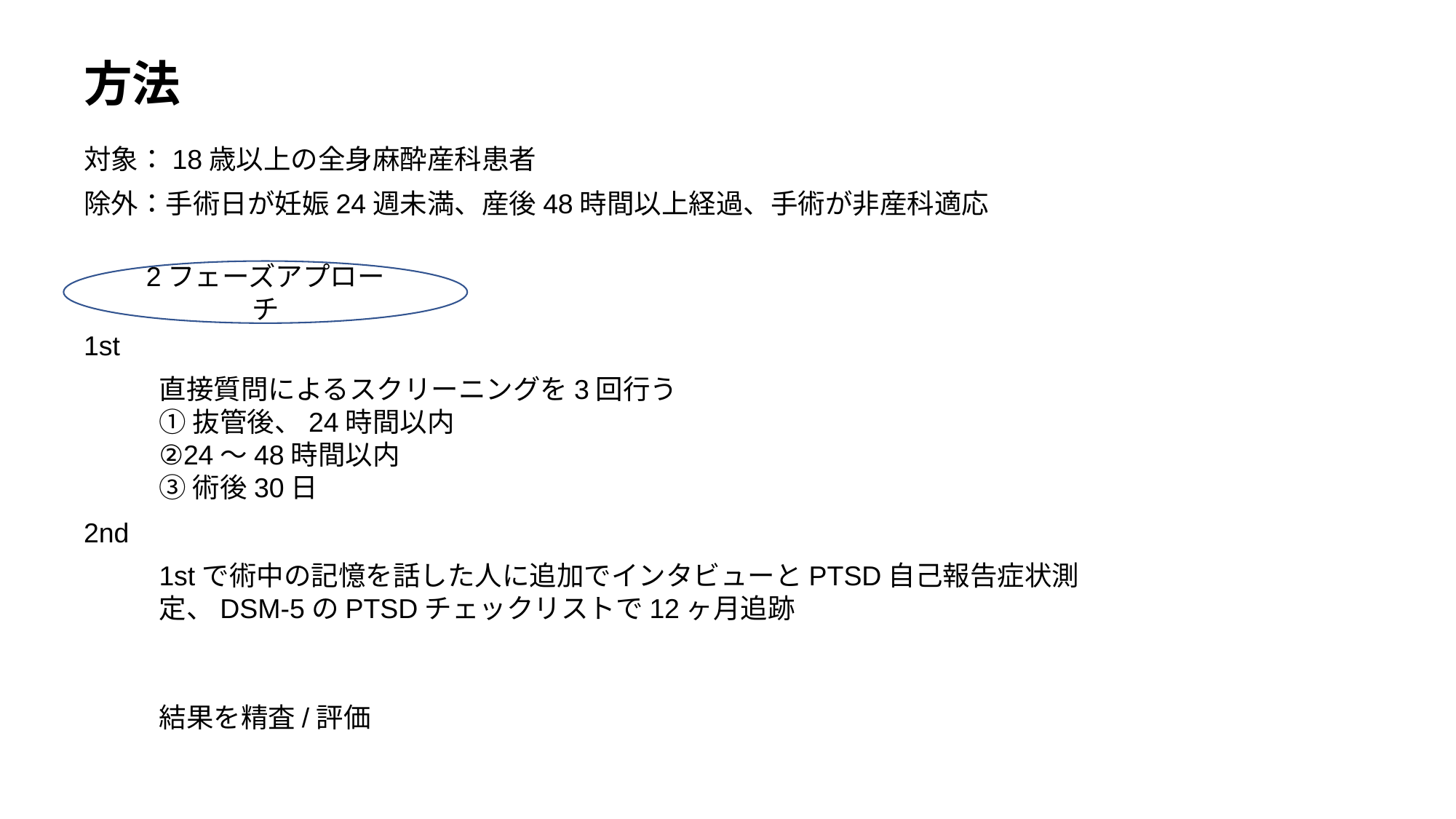

方法
対象：18歳以上の全身麻酔産科患者
除外：手術日が妊娠24週未満、産後48時間以上経過、手術が非産科適応
2フェーズアプローチ
1st
直接質問によるスクリーニングを3回行う
①抜管後、24時間以内
②24～48時間以内
③術後30日
2nd
1stで術中の記憶を話した人に追加でインタビューとPTSD自己報告症状測定、DSM-5のPTSDチェックリストで12ヶ月追跡
結果を精査/評価